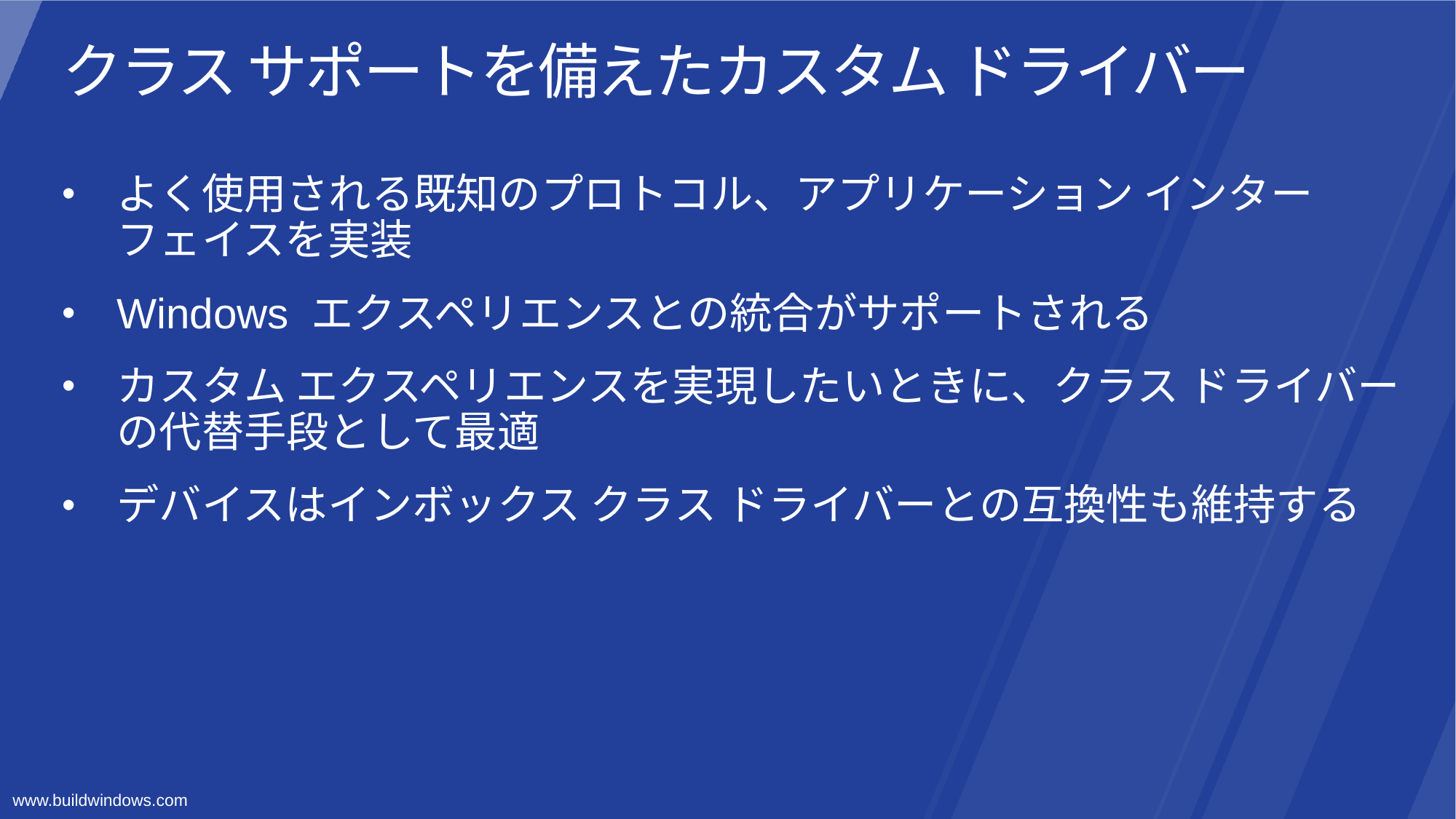

# クラス サポートを備えたカスタム ドライバー
よく使用される既知のプロトコル、アプリケーション インター
フェイスを実装
Windows エクスペリエンスとの統合がサポートされる
カスタム エクスペリエンスを実現したいときに、クラス ドライバーの代替手段として最適
デバイスはインボックス クラス ドライバーとの互換性も維持する